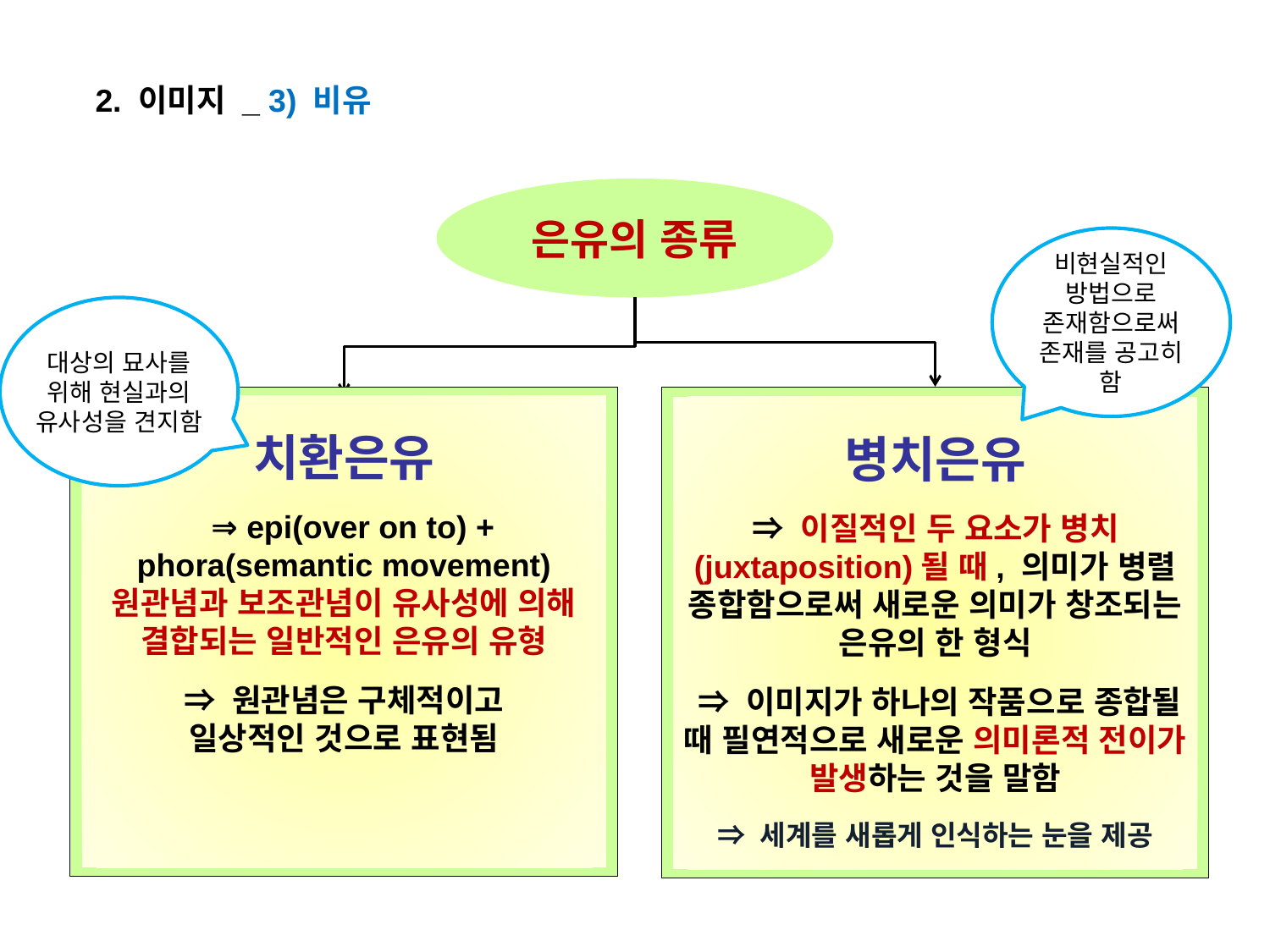

2. 이미지 _ 3) 비유
은유의 종류
비현실적인 방법으로 존재함으로써 존재를 공고히 함
대상의 묘사를 위해 현실과의 유사성을 견지함

치환은유

  ⇒ epi(over on to) + phora(semantic movement)
원관념과 보조관념이 유사성에 의해 결합되는 일반적인 은유의 유형

 ⇒ 원관념은 구체적이고
일상적인 것으로 표현됨

병치은유

 ⇒ 이질적인 두 요소가 병치(juxtaposition)될 때, 의미가 병렬 종합함으로써 새로운 의미가 창조되는 은유의 한 형식

 ⇒ 이미지가 하나의 작품으로 종합될 때 필연적으로 새로운 의미론적 전이가 발생하는 것을 말함

⇒ 세계를 새롭게 인식하는 눈을 제공